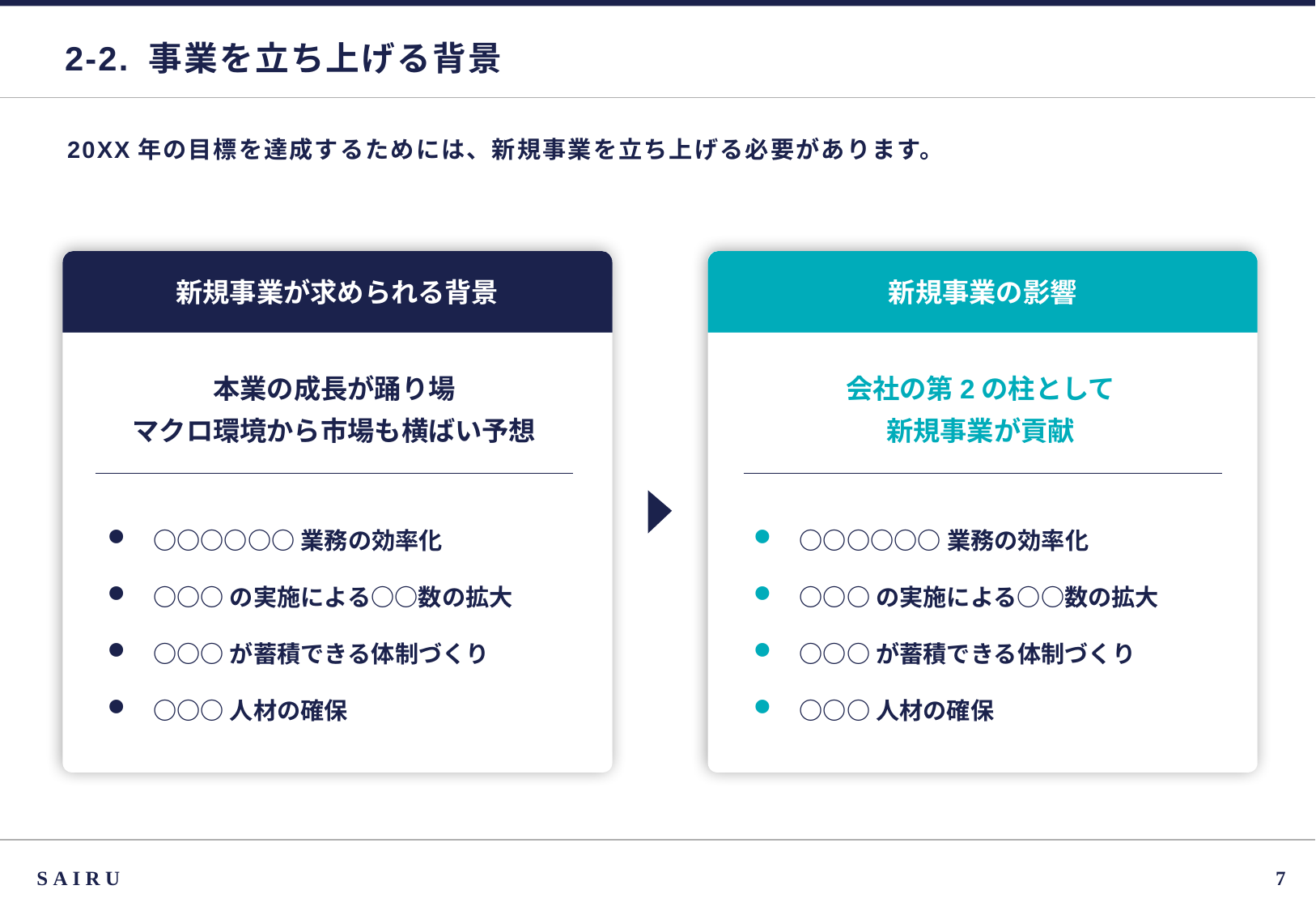

# 2-2. 事業を立ち上げる背景
20XX年の目標を達成するためには、新規事業を立ち上げる必要があります。
新規事業が求められる背景
新規事業の影響

本業の成長が踊り場
マクロ環境から市場も横ばい予想
会社の第2の柱として
新規事業が貢献

○○○○○○業務の効率化
○○○の実施による○○数の拡大
○○○が蓄積できる体制づくり
○○○人材の確保
○○○○○○業務の効率化
○○○の実施による○○数の拡大
○○○が蓄積できる体制づくり
○○○人材の確保
SAIRU
7